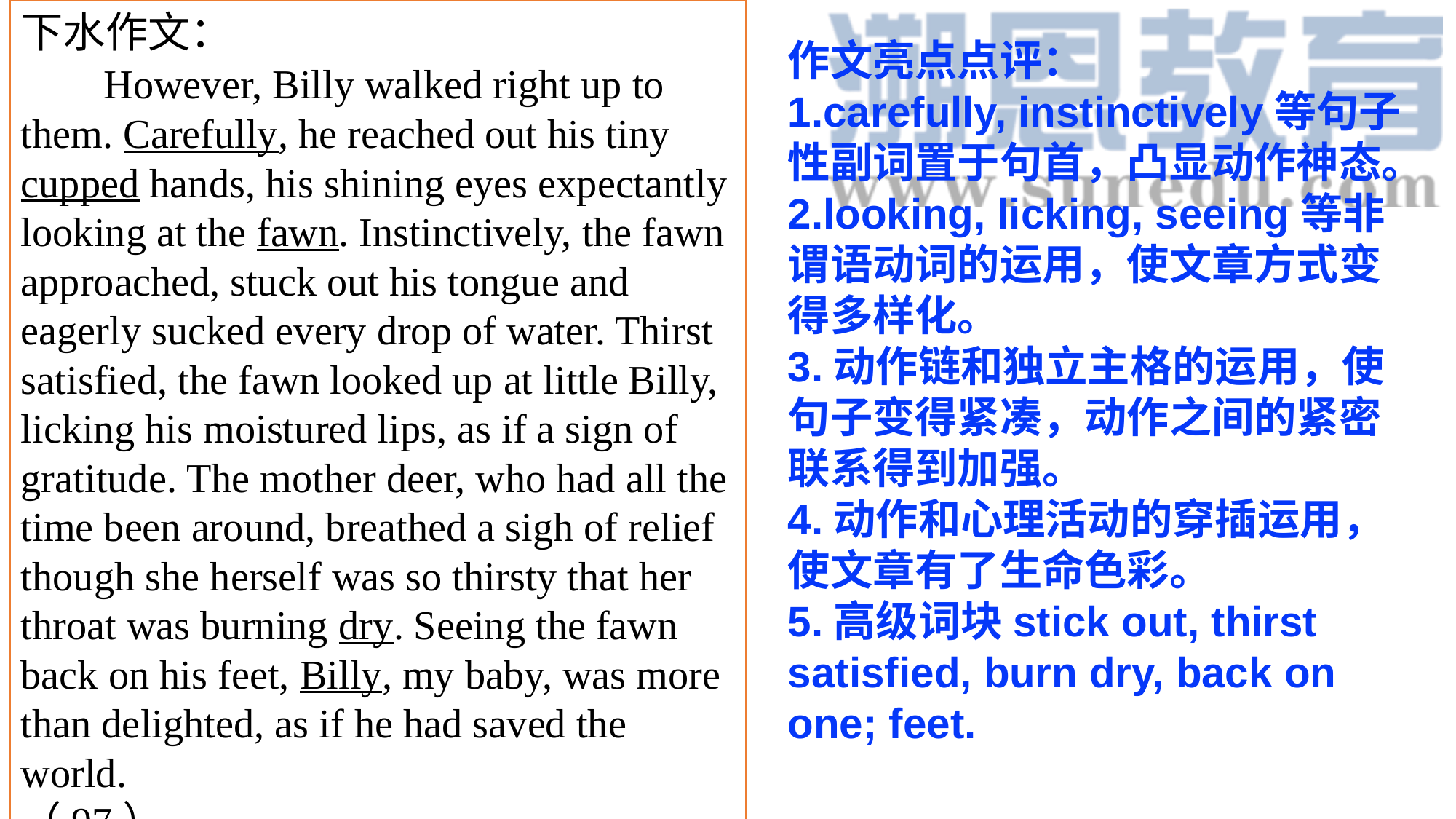

下水作文：
        However, Billy walked right up to them. Carefully, he reached out his tiny cupped hands, his shining eyes expectantly looking at the fawn. Instinctively, the fawn approached, stuck out his tongue and eagerly sucked every drop of water. Thirst satisfied, the fawn looked up at little Billy, licking his moistured lips, as if a sign of gratitude. The mother deer, who had all the time been around, breathed a sigh of relief though she herself was so thirsty that her throat was burning dry. Seeing the fawn back on his feet, Billy, my baby, was more than delighted, as if he had saved the world.
（97）
作文亮点点评：
1.carefully, instinctively等句子性副词置于句首，凸显动作神态。
2.looking, licking, seeing等非谓语动词的运用，使文章方式变得多样化。
3.动作链和独立主格的运用，使句子变得紧凑，动作之间的紧密联系得到加强。
4.动作和心理活动的穿插运用，使文章有了生命色彩。
5.高级词块stick out, thirst satisfied, burn dry, back on one; feet.